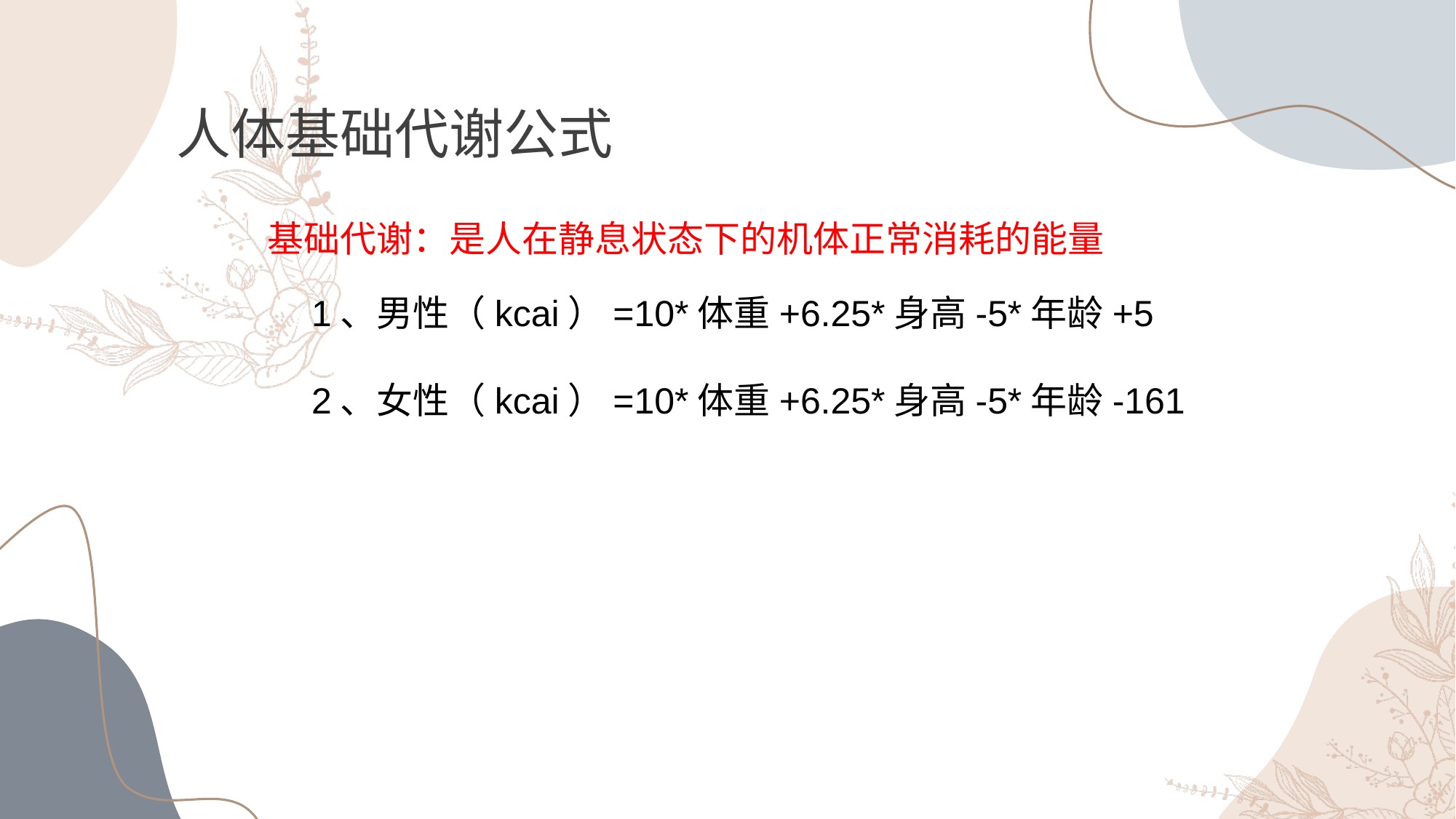

人体基础代谢公式
基础代谢：是人在静息状态下的机体正常消耗的能量
1、男性（kcai）=10*体重+6.25*身高-5*年龄+5

2、女性（kcai）=10*体重+6.25*身高-5*年龄-161